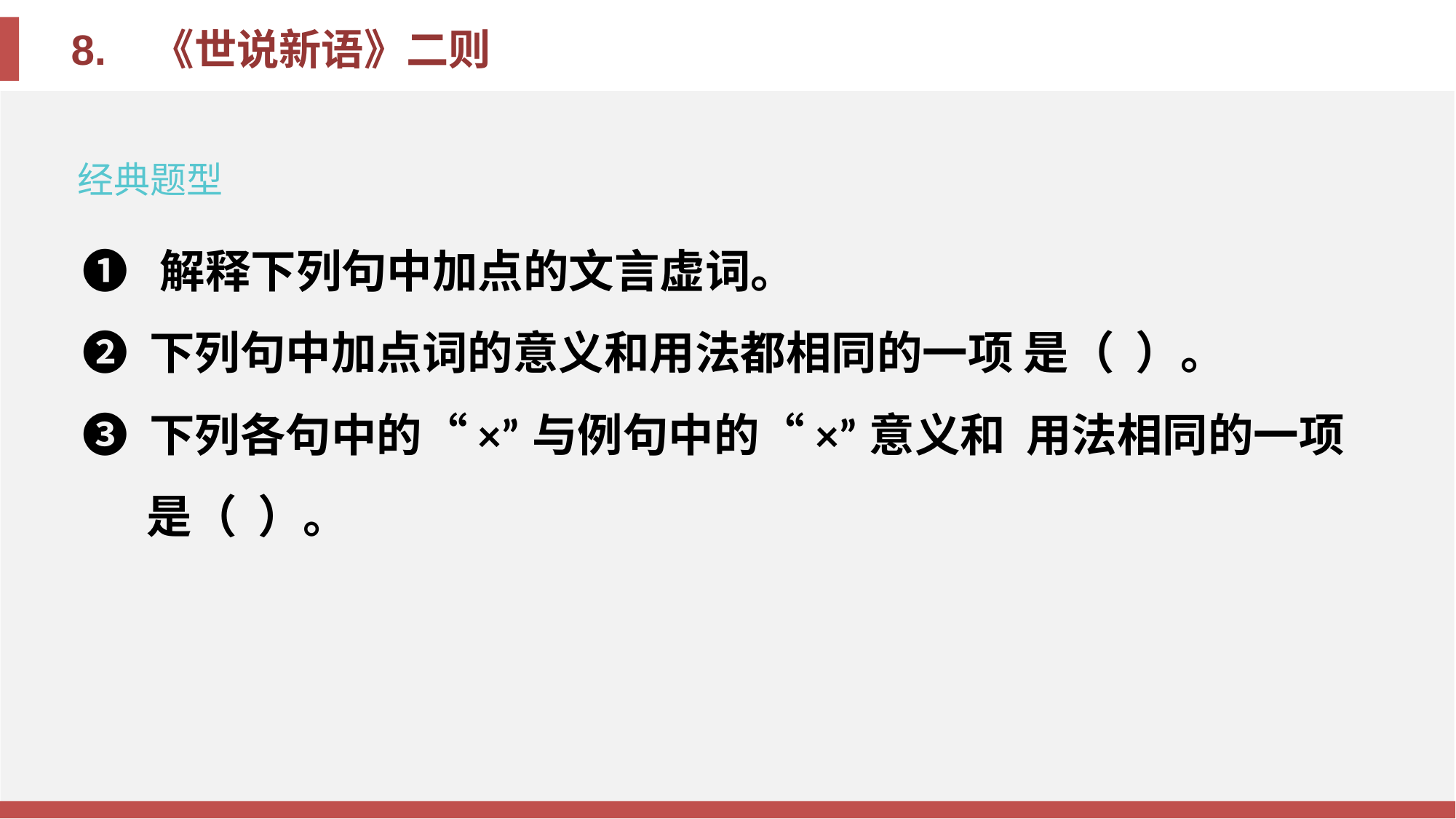

经典题型
❶  解释下列句中加点的文言虚词。
❷ 下列句中加点词的意义和用法都相同的一项 是（  ）。
❸ 下列各句中的“×”与例句中的“×”意义和  用法相同的一项是（  ）。